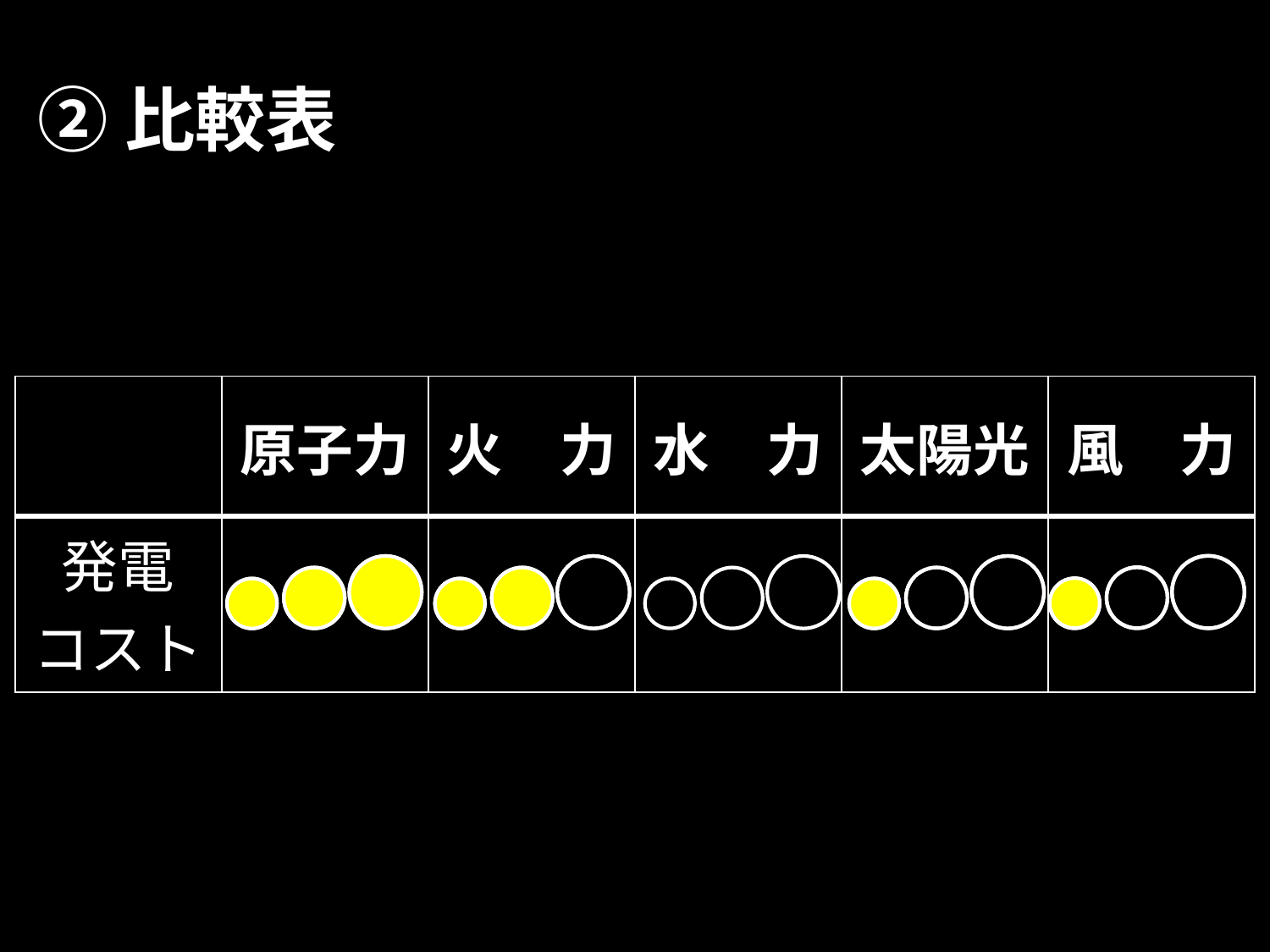

# ②比較表
|  | 原子力 | 火　力 | 水　力 | 太陽光 | 風　力 |
| --- | --- | --- | --- | --- | --- |
| 発電 コスト |  |  |  |  |  |